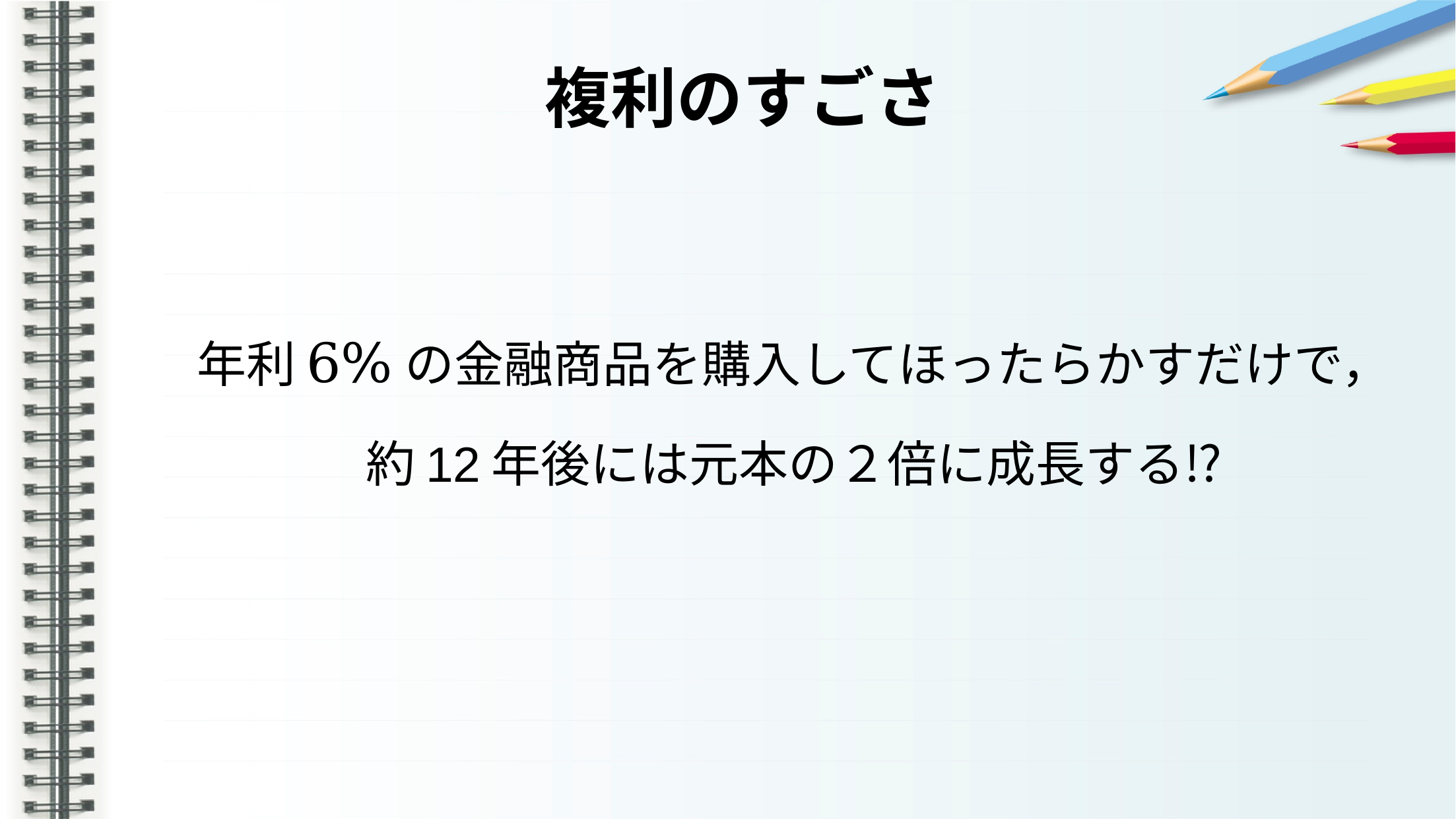

# 複利のすごさ
年利6%の金融商品を購入してほったらかすだけで，
約12年後には元本の２倍に成長する⁉